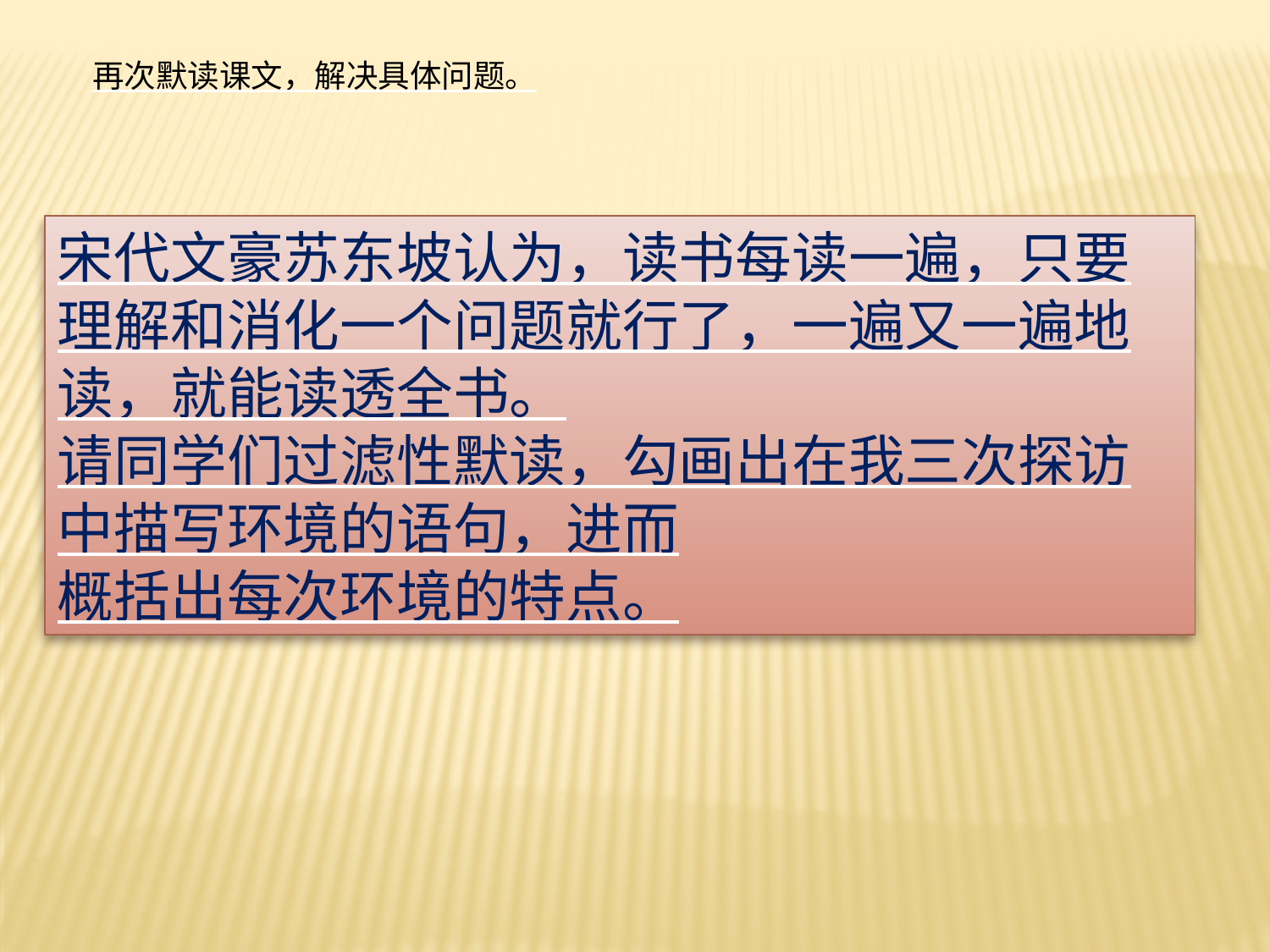

再次默读课文，解决具体问题。
宋代文豪苏东坡认为，读书每读一遍，只要理解和消化一个问题就行了，一遍又一遍地读，就能读透全书。
请同学们过滤性默读，勾画出在我三次探访中描写环境的语句，进而
概括出每次环境的特点。